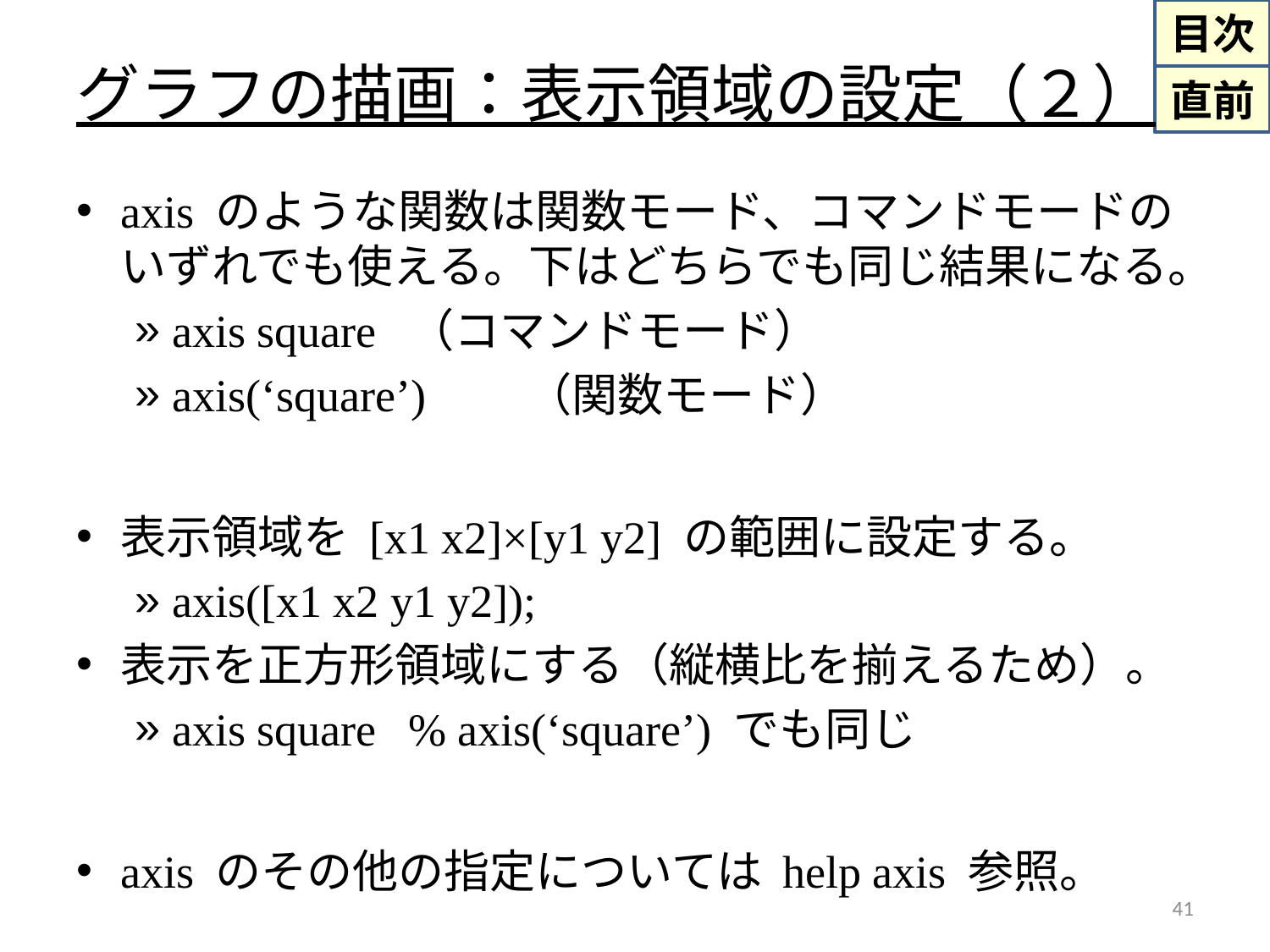

# グラフの描画：表示領域の設定（２）
axis のような関数は関数モード、コマンドモードのいずれでも使える。下はどちらでも同じ結果になる。
axis square		（コマンドモード）
axis(‘square’)		（関数モード）

表示領域を [x1 x2]×[y1 y2] の範囲に設定する。
axis([x1 x2 y1 y2]);
表示を正方形領域にする（縦横比を揃えるため）。
axis square		% axis(‘square’) でも同じ

axis のその他の指定については help axis 参照。
41